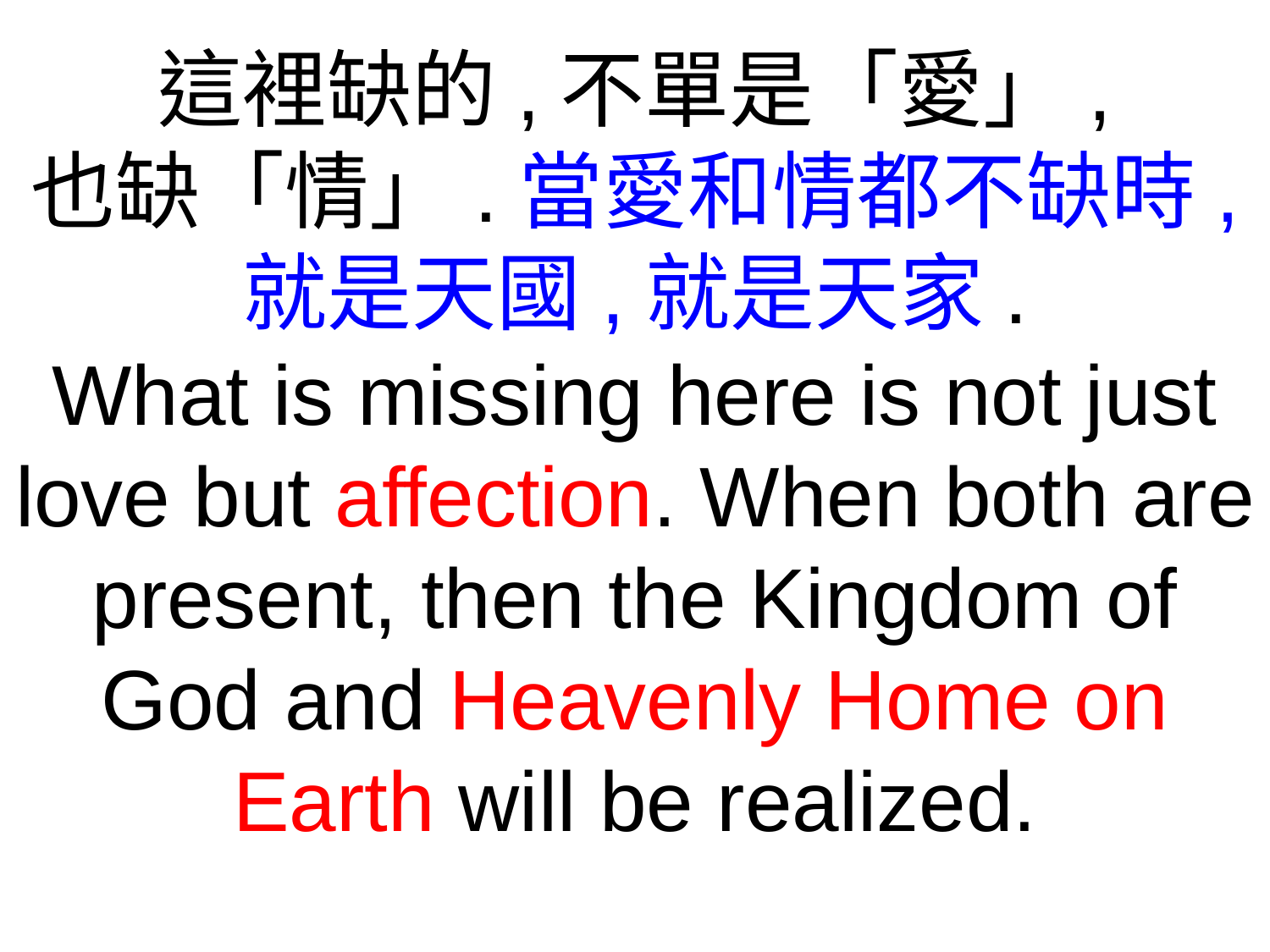

這裡缺的,不單是「愛」,
也缺「情」.當愛和情都不缺時,
就是天國,就是天家.
What is missing here is not just love but affection. When both are present, then the Kingdom of God and Heavenly Home on Earth will be realized.